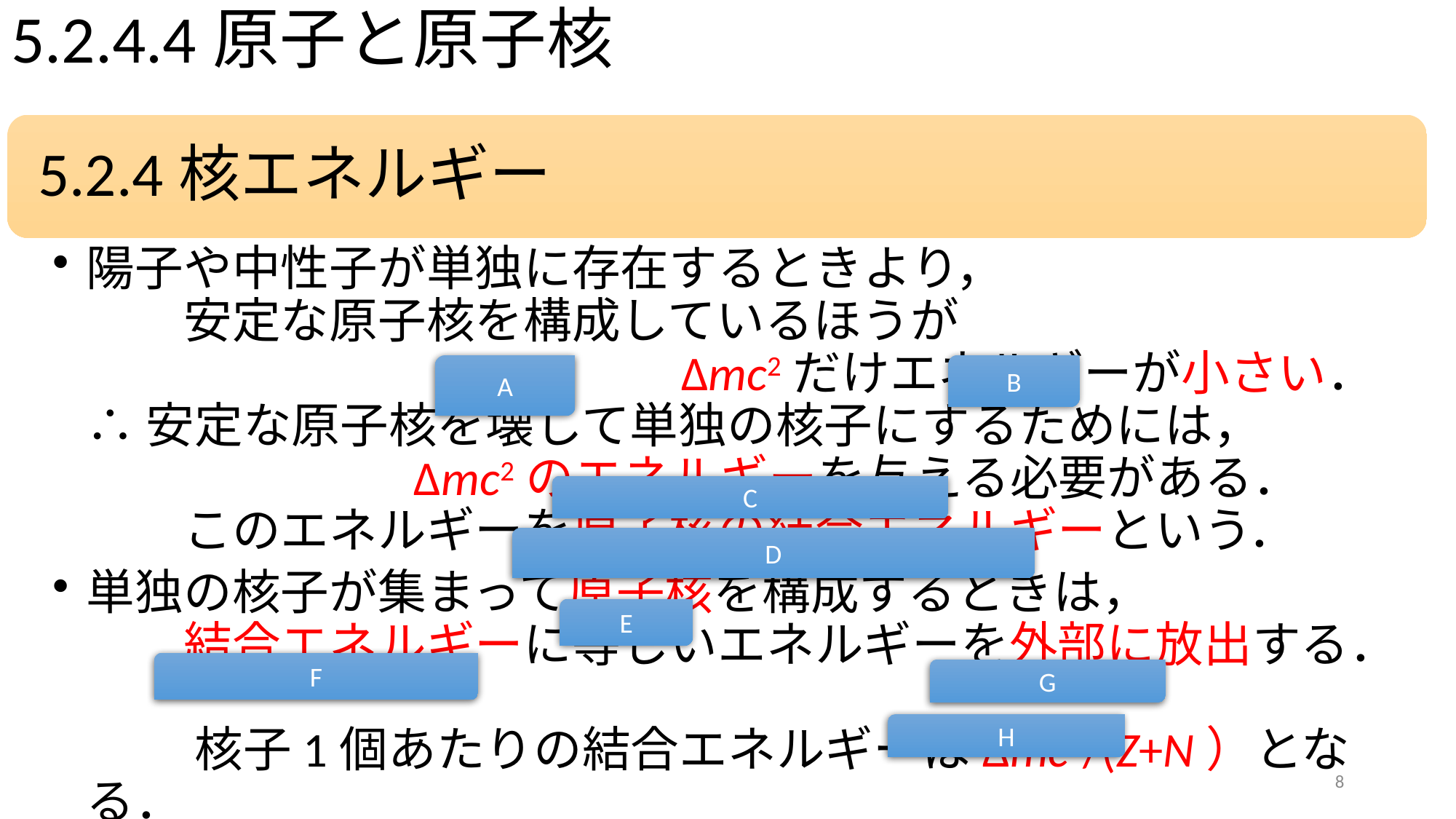

# 5.2.4.4原子と原子核
5.2.4核エネルギー
陽子や中性子が単独に存在するときより，
　　安定な原子核を構成しているほうが
　　　　　　　　　　　　Δmc2だけエネルギーが小さい．
∴ 安定な原子核を壊して単独の核子にするためには， 				Δmc2のエネルギーを与える必要がある．
　　このエネルギーを原子核の結合エネルギーという．
単独の核子が集まって原子核を構成するときは，
　　結合エネルギーに等しいエネルギーを外部に放出する．
　　 核子1個あたりの結合エネルギーはΔmc2/(Z+N）となる．

A
B
C
D
E
F
G
H
8